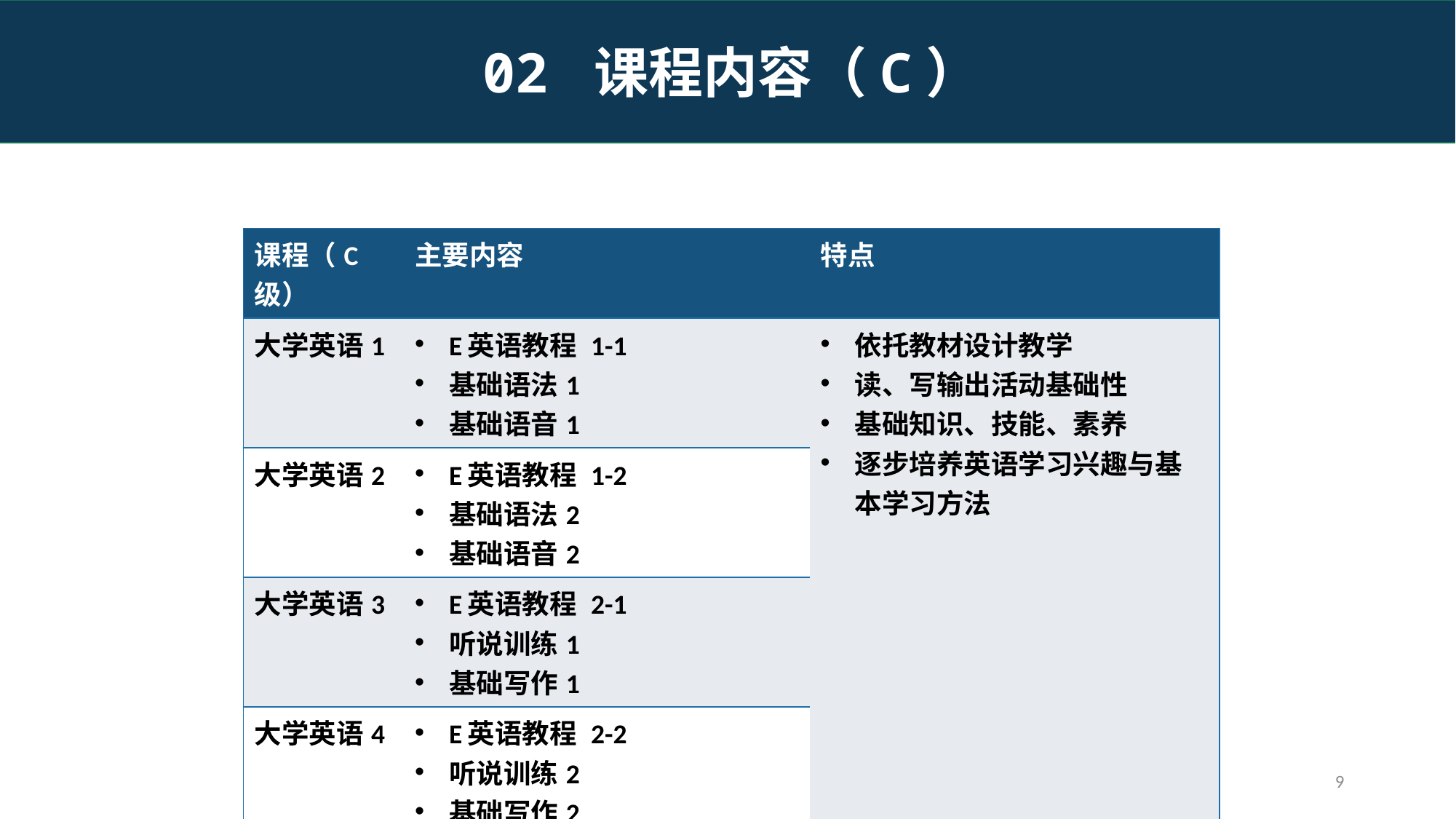

02 课程内容（C）
| 课程（C级） | 主要内容 | 特点 |
| --- | --- | --- |
| 大学英语1 | E英语教程 1-1 基础语法1 基础语音1 | 依托教材设计教学 读、写输出活动基础性 基础知识、技能、素养 逐步培养英语学习兴趣与基本学习方法 |
| 大学英语2 | E英语教程 1-2 基础语法2 基础语音2 | 综合知识、技能、素养2 侧重经典文学作品选读 建立良好的自主、协作学习机制 |
| 大学英语3 | E英语教程 2-1 听说训练1 基础写作1 | 综合知识、技能、素养3 侧重英美文化读、写 |
| 大学英语4 | E英语教程 2-2 听说训练2 基础写作2 | 综合知识、技能、素养3 侧重用英语“说”中国文化 |
9